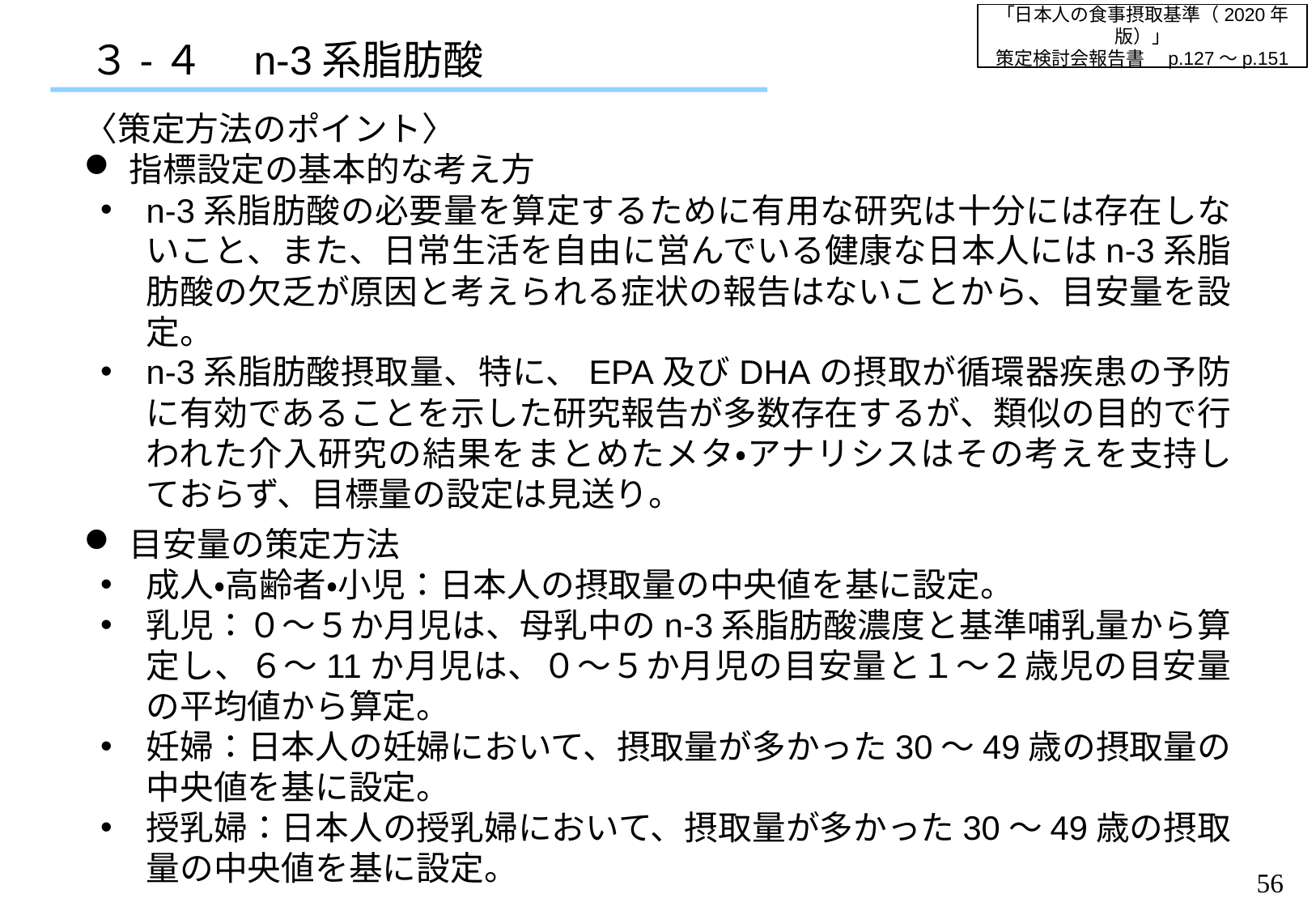

「日本人の食事摂取基準（2020年版）」
策定検討会報告書　p.127～p.151
３-４　n-3系脂肪酸

〈策定方法のポイント〉
指標設定の基本的な考え方
n-3系脂肪酸の必要量を算定するために有用な研究は十分には存在しないこと、また、日常生活を自由に営んでいる健康な日本人にはn-3系脂肪酸の欠乏が原因と考えられる症状の報告はないことから、目安量を設定。
n-3系脂肪酸摂取量、特に、EPA及びDHAの摂取が循環器疾患の予防に有効であることを示した研究報告が多数存在するが、類似の目的で行われた介入研究の結果をまとめたメタ・アナリシスはその考えを支持しておらず、目標量の設定は見送り。
目安量の策定方法
成人・高齢者・小児：日本人の摂取量の中央値を基に設定。
乳児：０～５か月児は、母乳中のn-3系脂肪酸濃度と基準哺乳量から算定し、６～11か月児は、０～５か月児の目安量と１～２歳児の目安量の平均値から算定。
妊婦：日本人の妊婦において、摂取量が多かった30～49歳の摂取量の中央値を基に設定。
授乳婦：日本人の授乳婦において、摂取量が多かった30～49歳の摂取量の中央値を基に設定。
56